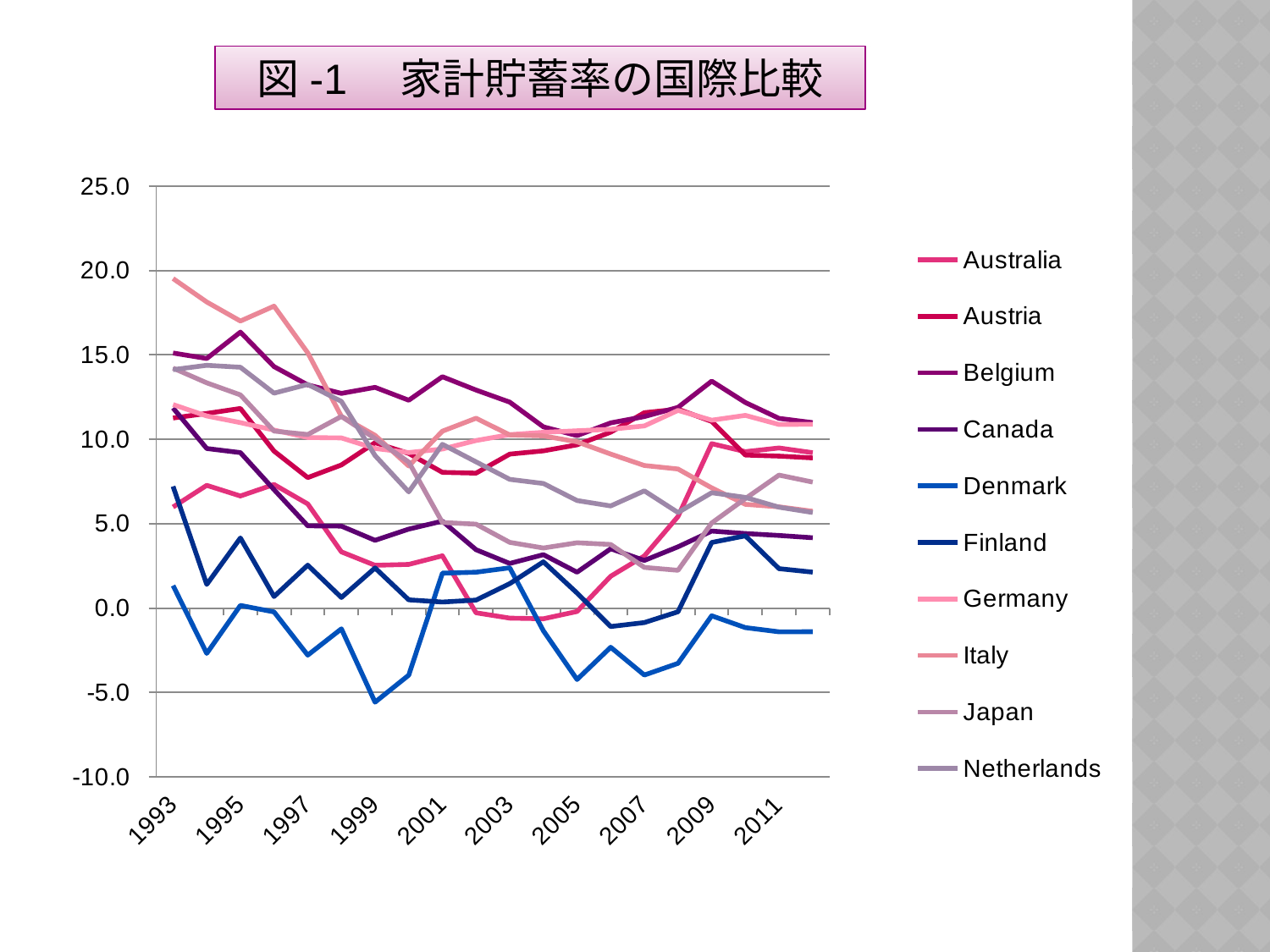

図-1　家計貯蓄率の国際比較

### Chart

| Category | Australia | Austria | Belgium | Canada | Denmark | Finland | Germany | Italy | Japan | Netherlands |
|---|---|---|---|---|---|---|---|---|---|---|
| 1993 | 5.98938352954247 | 11.260015187745964 | 15.112303926109847 | 11.854674468222672 | 1.3356388655331592 | 7.215314464777133 | 12.055947297574438 | 19.52232779859022 | 14.21765046083481 | 14.125205643353363 |
| 1994 | 7.273281182436448 | 11.534204863589999 | 14.78756142560398 | 9.453673471828543 | -2.6838270876955765 | 1.4000830909846278 | 11.383266726827404 | 18.134845151334744 | 13.345005640265322 | 14.38401340535264 |
| 1995 | 6.6439570093285685 | 11.825842706088999 | 16.348664794576887 | 9.210951754082048 | 0.15862324969098124 | 4.1547689772139265 | 10.987480294601024 | 17.005726810198556 | 12.630200773555798 | 14.268039364806652 |
| 1996 | 7.3235028553676855 | 9.300994870015279 | 14.30672456354282 | 7.01822529334973 | -0.22682953002253556 | 0.6855558509628192 | 10.548184328927 | 17.88795158511699 | 10.488237612495059 | 12.736141136085168 |
| 1997 | 6.172536096294021 | 7.731310800171051 | 13.223448736152644 | 4.871595815191719 | -2.7872311216121695 | 2.5430332223560423 | 10.106104428671548 | 15.122255725579118 | 10.284381112562015 | 13.252318059712408 |
| 1998 | 3.3320259087962367 | 8.482586951198718 | 12.718721053701698 | 4.854368932038836 | -1.2283773517604015 | 0.6290052586192367 | 10.08181494802577 | 11.361333306804779 | 11.354090923195686 | 12.246712977430448 |
| 1999 | 2.533557480925902 | 9.801821709773714 | 13.07758761586783 | 4.0147460614832875 | -5.573920704845818 | 2.376663744321352 | 9.457137353111154 | 10.235934422739128 | 10.047257077075692 | 9.037518875595762 |
| 2000 | 2.5887917359848402 | 9.162499800938019 | 12.314560291679546 | 4.678008715271433 | -3.972545231074245 | 0.490494759931759 | 9.214825670512342 | 8.418750045713697 | 8.652475029062803 | 6.886880785811052 |
| 2001 | 3.0970556161395777 | 8.044164925004445 | 13.708151477766718 | 5.1517044333797575 | 2.0702592087312413 | 0.3573288582836676 | 9.424837353906405 | 10.48365860791459 | 5.0708338682637475 | 9.704281158393998 |
| 2002 | -0.2781737890747262 | 7.996362767318892 | 12.9170145060578 | 3.457587066468783 | 2.12568331430132 | 0.47473813499675677 | 9.929710000285151 | 11.248459326631618 | 4.9698299318563794 | 8.66359916597465 |
| 2003 | -0.5931185887072613 | 9.122165257303257 | 12.201775391886319 | 2.6435274777868103 | 2.38639556939794 | 1.4476789929189418 | 10.278813784240496 | 10.259380514416371 | 3.8920122053168567 | 7.629669860728935 |
| 2004 | -0.6317599081076497 | 9.3146899271961 | 10.736139406935381 | 3.16636465727414 | -1.345175810050342 | 2.742918385404334 | 10.412914048427726 | 10.203010580078818 | 3.5580984432994227 | 7.383925199419393 |
| 2005 | -0.2017345159191677 | 9.673825283768121 | 10.219552433073053 | 2.124972773707649 | -4.2295307608595305 | 0.8921478765658302 | 10.506664145949523 | 9.850692191691477 | 3.868916896570345 | 6.3742814721744105 |
| 2006 | 1.8865585633878426 | 10.423747534377071 | 10.973541818491082 | 3.5146919209085903 | -2.3209377410597494 | -1.0926321000459684 | 10.595525002304672 | 9.125302922043568 | 3.769590727622601 | 6.053144708567346 |
| 2007 | 3.087130776260476 | 11.57840114805519 | 11.347980003038646 | 2.820989448046549 | -3.965713445712541 | -0.8583881871553104 | 10.792749197805668 | 8.448868535808954 | 2.4103393383840808 | 6.947762298374695 |
| 2008 | 5.4261154178901725 | 11.784349911549452 | 11.890796687756024 | 3.629129084850298 | -3.2732465891647187 | -0.21949631372219772 | 11.713552111250632 | 8.242019256694363 | 2.238823362481498 | 5.6643020403615845 |
| 2009 | 9.742669392369104 | 11.058590376495404 | 13.444865942762748 | 4.561591006060305 | -0.4542502463248823 | 3.8868353419411648 | 11.132314319723402 | 7.123992541495537 | 5.040715998921044 | 6.8351960262561615 |
| 2010 | 9.269740221037223 | 9.06811924828095 | 12.18281712907794 | 4.4184812627569245 | -1.1572380922250338 | 4.281399718639679 | 11.41856843292825 | 6.14877857947707 | 6.48980901935701 | 6.5604838886900545 |
| 2011 | 9.488806973631485 | 9.004643511337415 | 11.239574135545014 | 4.3001964514996684 | -1.406519010538792 | 2.336608476559554 | 10.879574945367526 | 6.001207425778135 | 7.880963454660918 | 5.978721470168043 |
| 2012 | 9.20524467552055 | 8.899097615504877 | 10.988974333993418 | 4.165578328806171 | -1.398637899219708 | 2.1297237200016212 | 10.892843164721357 | 5.736481165203482 | 7.466809299680842 | 5.662402050599126 |